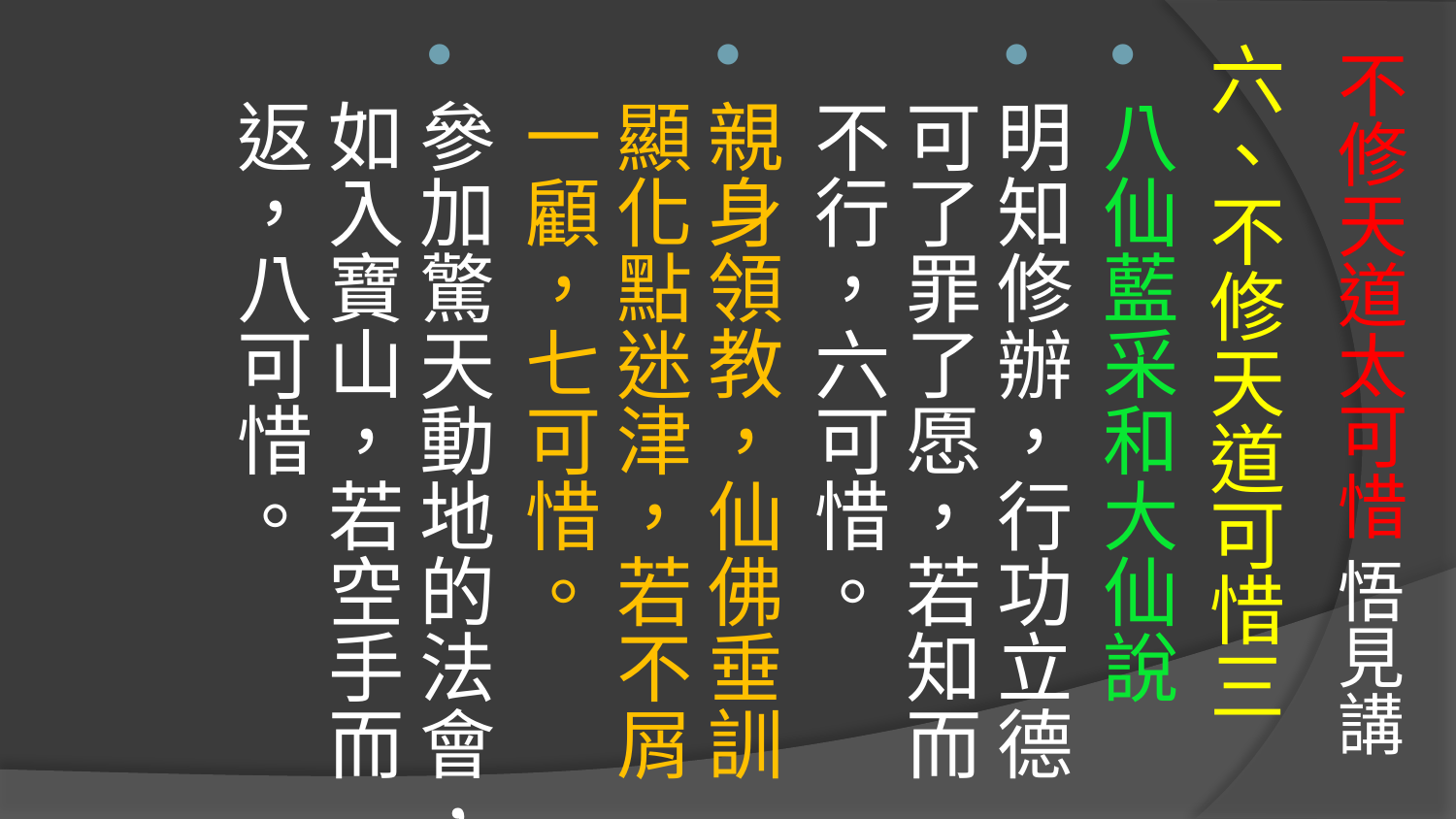

# 不修天道太可惜 悟見講
六、不修天道可惜三
八仙藍采和大仙說
明知修辦，行功立德可了罪了愿，若知而不行，六可惜。
親身領教，仙佛垂訓顯化點迷津，若不屑一顧，七可惜。
參加驚天動地的法會，如入寶山，若空手而返，八可惜。